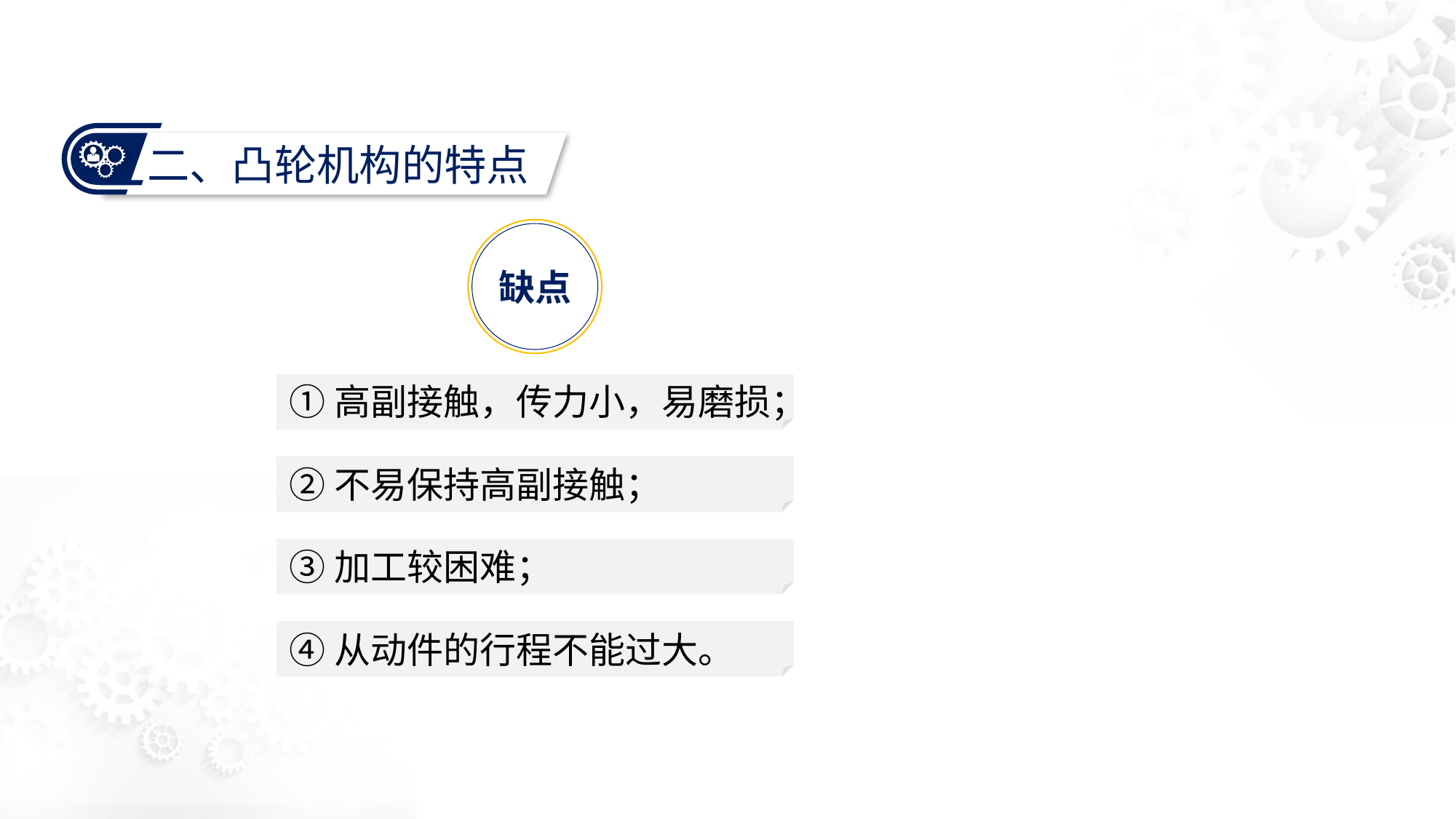

二、凸轮机构的特点

缺点

①高副接触，传力小，易磨损；

②不易保持高副接触；

③加工较困难；
④从动件的行程不能过大。